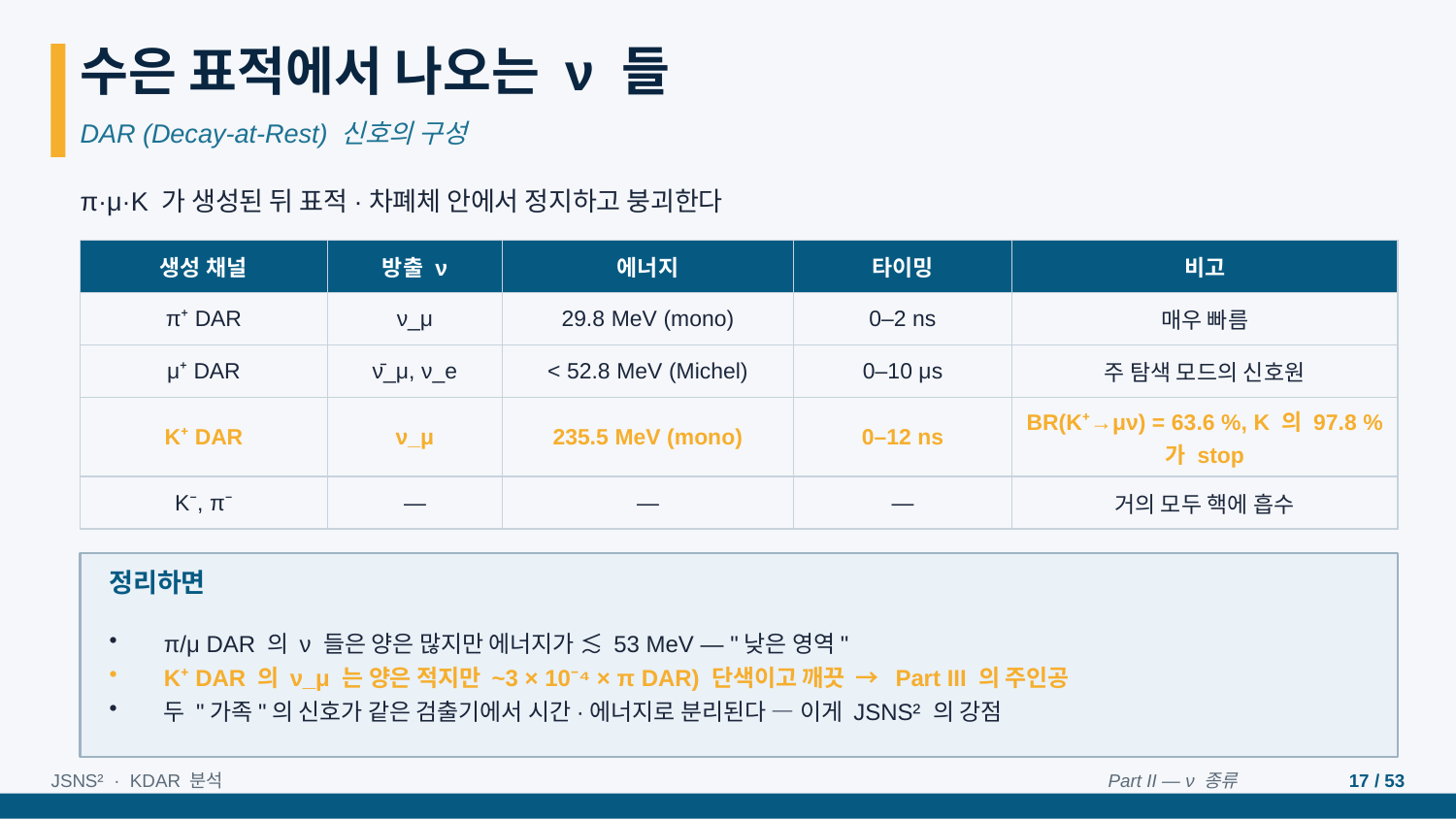

수은 표적에서 나오는 ν 들

DAR (Decay-at-Rest) 신호의 구성
π·μ·K 가 생성된 뒤 표적·차폐체 안에서 정지하고 붕괴한다
| 생성 채널 | 방출 ν | 에너지 | 타이밍 | 비고 |
| --- | --- | --- | --- | --- |
| π⁺ DAR | ν\_μ | 29.8 MeV (mono) | 0–2 ns | 매우 빠름 |
| μ⁺ DAR | ν̄\_μ, ν\_e | < 52.8 MeV (Michel) | 0–10 μs | 주 탐색 모드의 신호원 |
| K⁺ DAR | ν\_μ | 235.5 MeV (mono) | 0–12 ns | BR(K⁺→μν) = 63.6 %, K 의 97.8 % 가 stop |
| K⁻, π⁻ | — | — | — | 거의 모두 핵에 흡수 |

정리하면
π/μ DAR 의 ν 들은 양은 많지만 에너지가 ≲ 53 MeV — "낮은 영역"
K⁺ DAR 의 ν_μ 는 양은 적지만 ~3 × 10⁻⁴ × π DAR) 단색이고 깨끗  →  Part III 의 주인공
두 "가족"의 신호가 같은 검출기에서 시간·에너지로 분리된다 — 이게 JSNS² 의 강점
JSNS²  ·  KDAR 분석
Part II — ν 종류
17 / 53